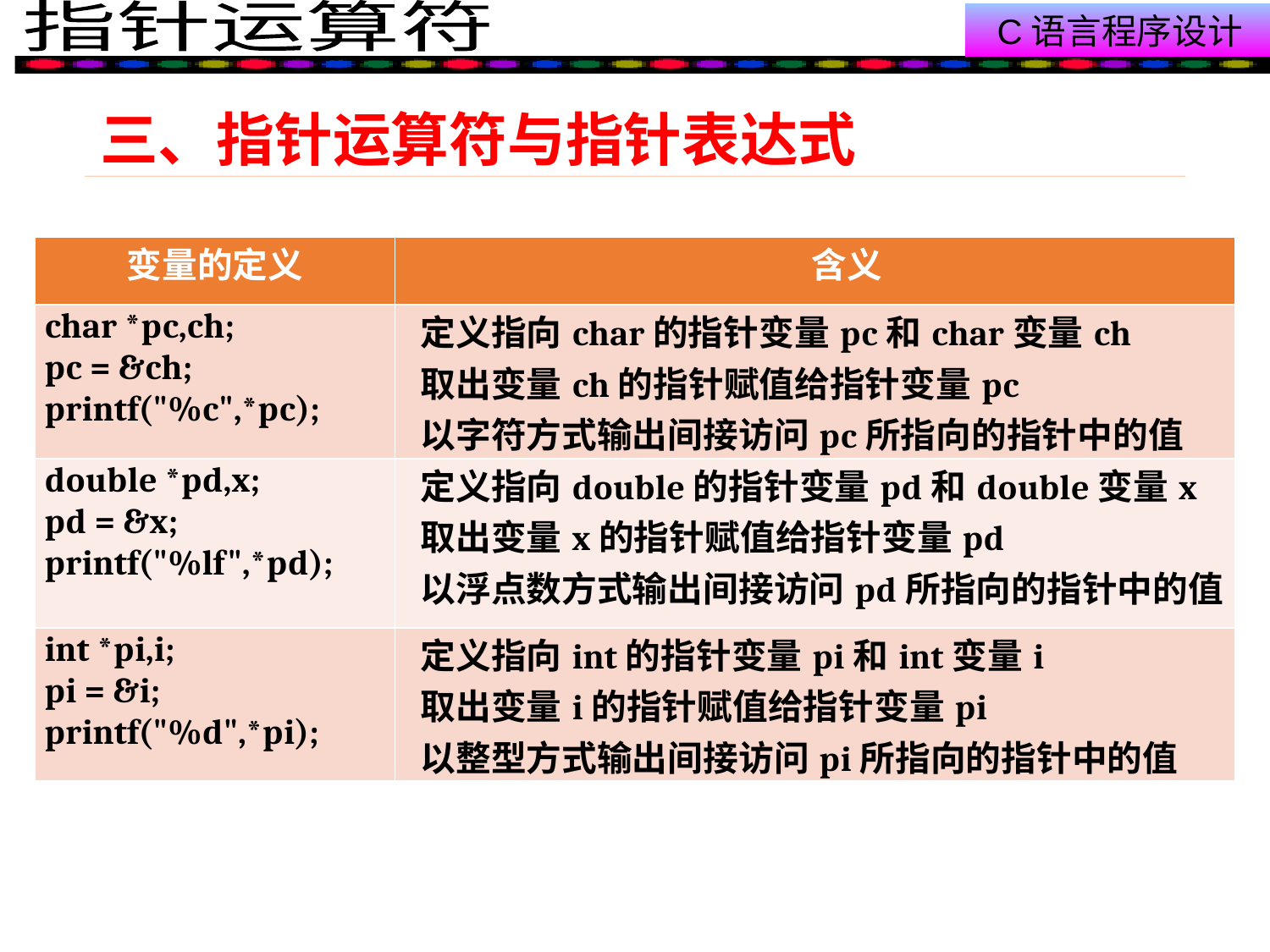

# 三、指针运算符与指针表达式
| 变量的定义 | 含义 |
| --- | --- |
| char \*pc,ch; pc = &ch; printf("%c",\*pc); | 定义指向char的指针变量pc和char变量ch 取出变量ch的指针赋值给指针变量pc 以字符方式输出间接访问pc所指向的指针中的值 |
| double \*pd,x; pd = &x; printf("%lf",\*pd); | 定义指向double的指针变量pd和double变量x 取出变量x的指针赋值给指针变量pd 以浮点数方式输出间接访问pd所指向的指针中的值 |
| int \*pi,i; pi = &i; printf("%d",\*pi); | 定义指向int的指针变量pi和int变量i 取出变量i的指针赋值给指针变量pi 以整型方式输出间接访问pi所指向的指针中的值 |